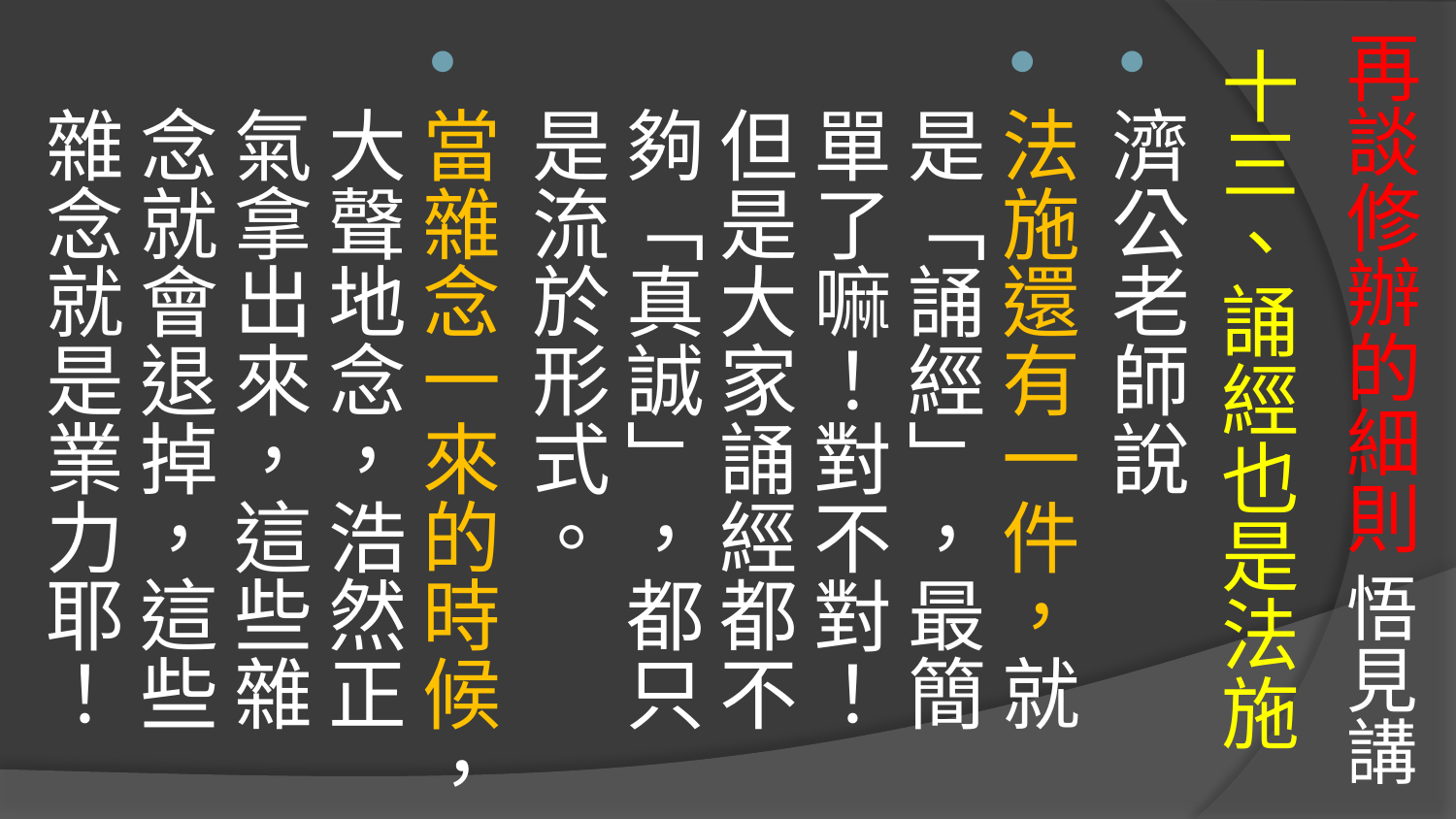

# 再談修辦的細則 悟見講
十三、誦經也是法施
濟公老師說
法施還有一件，就是「誦經」，最簡單了嘛！對不對！但是大家誦經都不夠「真誠」，都只是流於形式。
當雜念一來的時候，大聲地念，浩然正氣拿出來，這些雜念就會退掉，這些雜念就是業力耶！